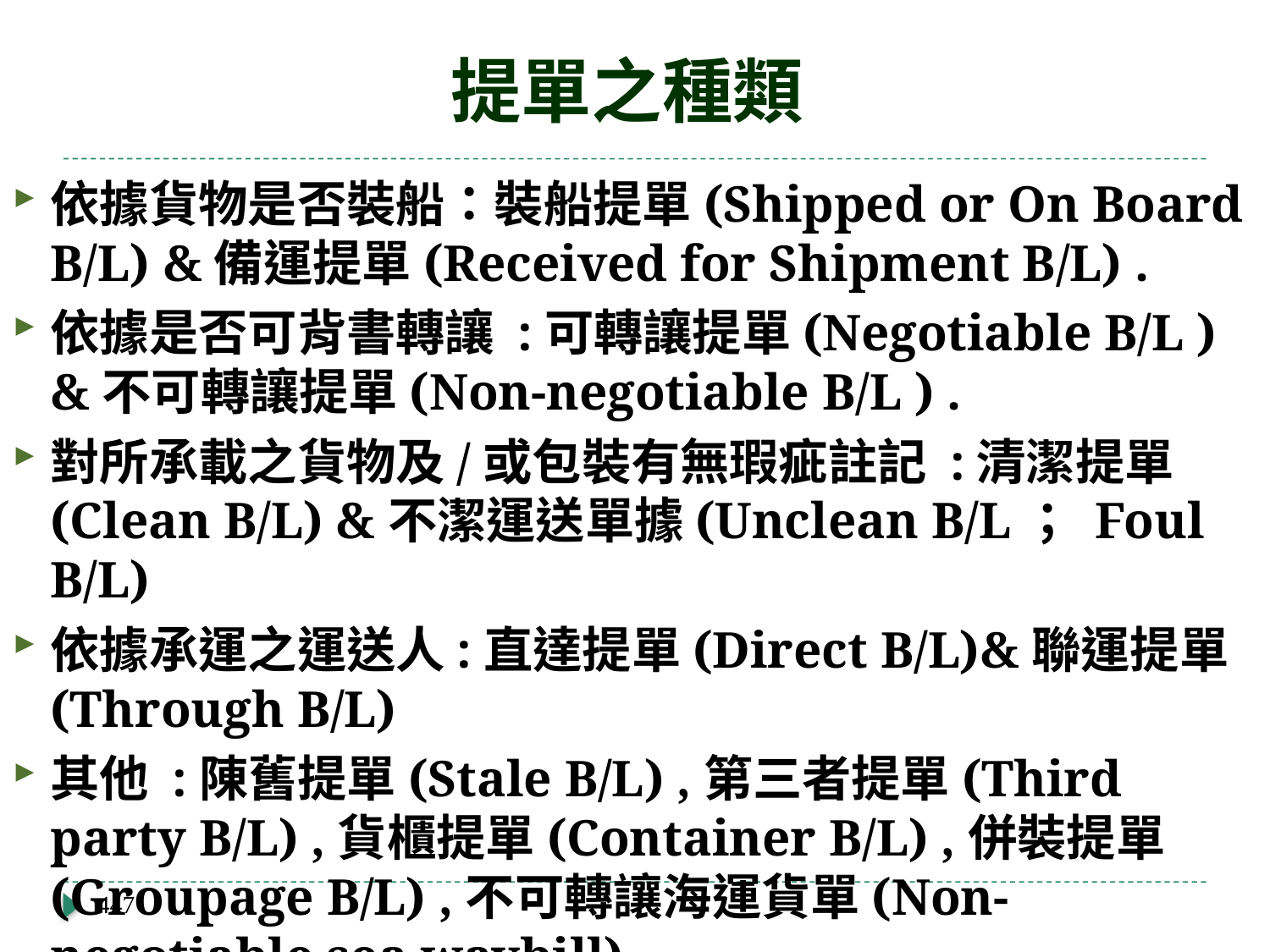

# 提單之種類
依據貨物是否裝船：裝船提單(Shipped or On Board B/L) &備運提單(Received for Shipment B/L) .
依據是否可背書轉讓 :可轉讓提單(Negotiable B/L ) &不可轉讓提單(Non-negotiable B/L ) .
對所承載之貨物及/或包裝有無瑕疵註記 :清潔提單(Clean B/L) &不潔運送單據(Unclean B/L； Foul B/L)
依據承運之運送人:直達提單(Direct B/L)&聯運提單(Through B/L)
其他 :陳舊提單(Stale B/L) ,第三者提單(Third party B/L) ,貨櫃提單(Container B/L) ,併裝提單(Groupage B/L) ,不可轉讓海運貨單(Non-negotiable sea waybill)
447